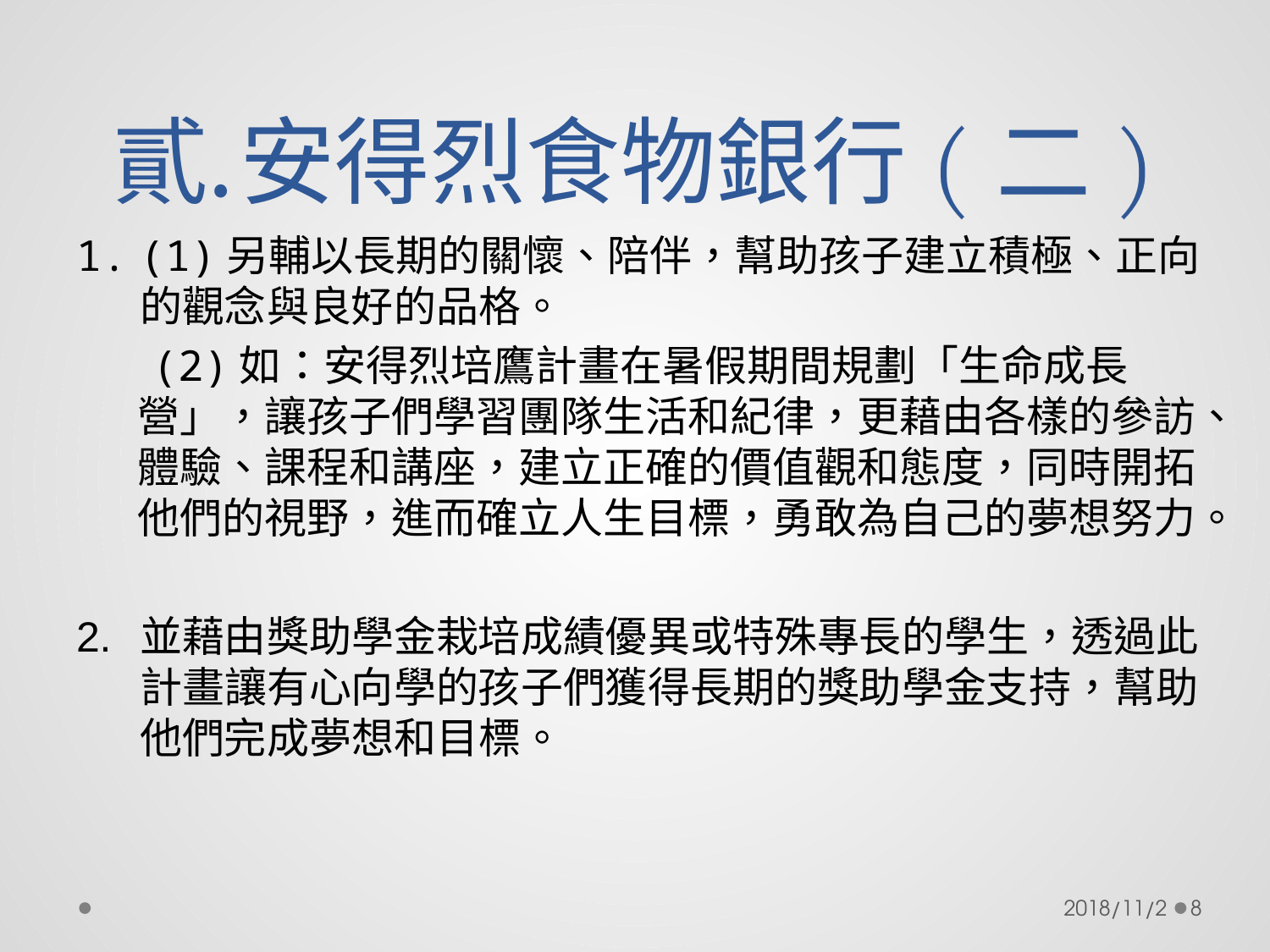

# 安得烈食物銀行(二)
(1)另輔以長期的關懷、陪伴，幫助孩子建立積極、正向的觀念與良好的品格。
   (2)如：安得烈培鷹計畫在暑假期間規劃「生命成長 營」，讓孩子們學習團隊生活和紀律，更藉由各樣的參訪、體驗、課程和講座，建立正確的價值觀和態度，同時開拓他們的視野，進而確立人生目標，勇敢為自己的夢想努力。

並藉由獎助學金栽培成績優異或特殊專長的學生，透過此計畫讓有心向學的孩子們獲得長期的獎助學金支持，幫助他們完成夢想和目標。
2018/11/2
8